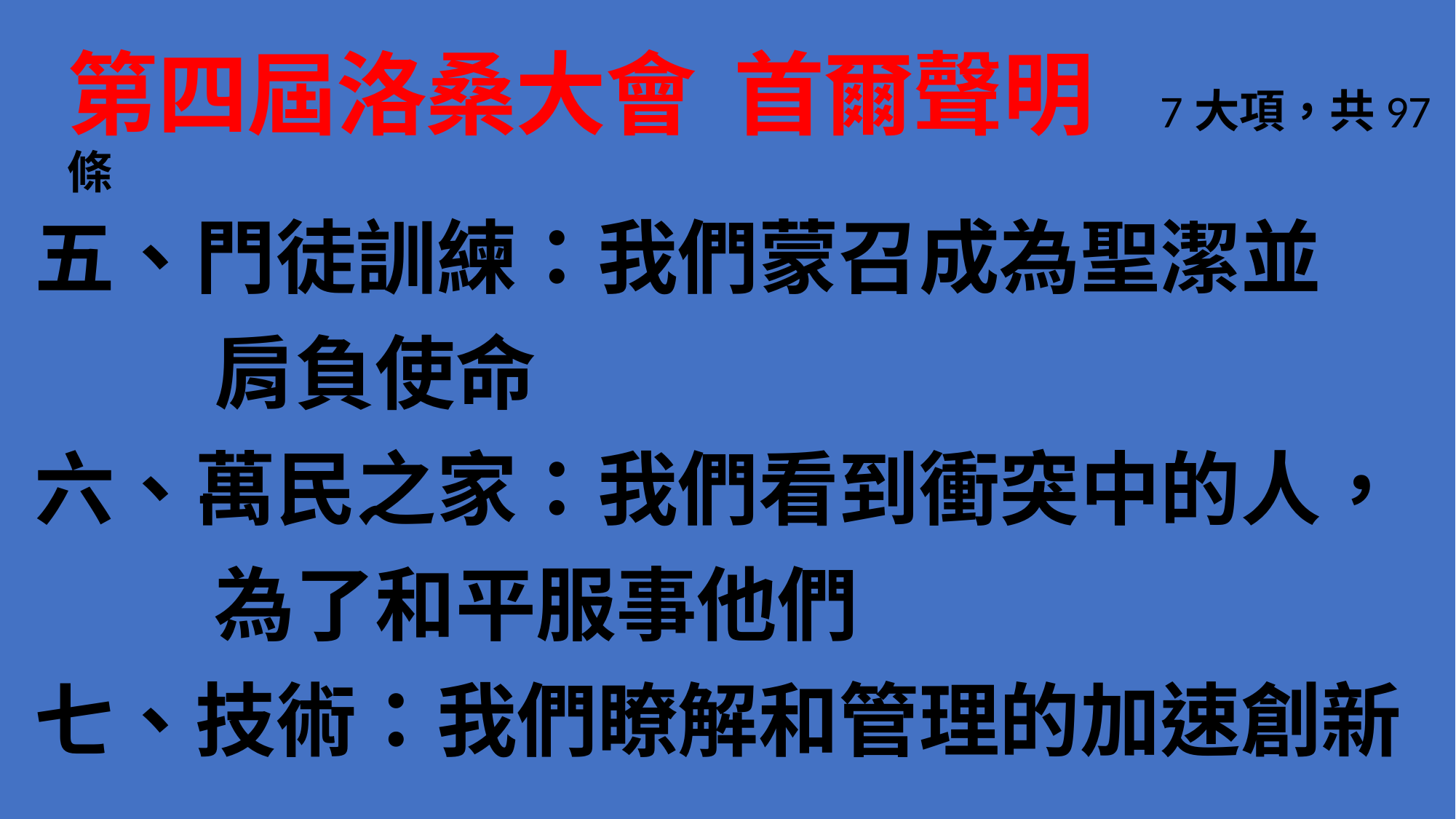

# 第四屆洛桑大會  首爾聲明  7大項，共97條

五、門徒訓練：我們蒙召成為聖潔並
         肩負使命
六、萬民之家：我們看到衝突中的人，
         為了和平服事他們
七、技術：我們瞭解和管理的加速創新